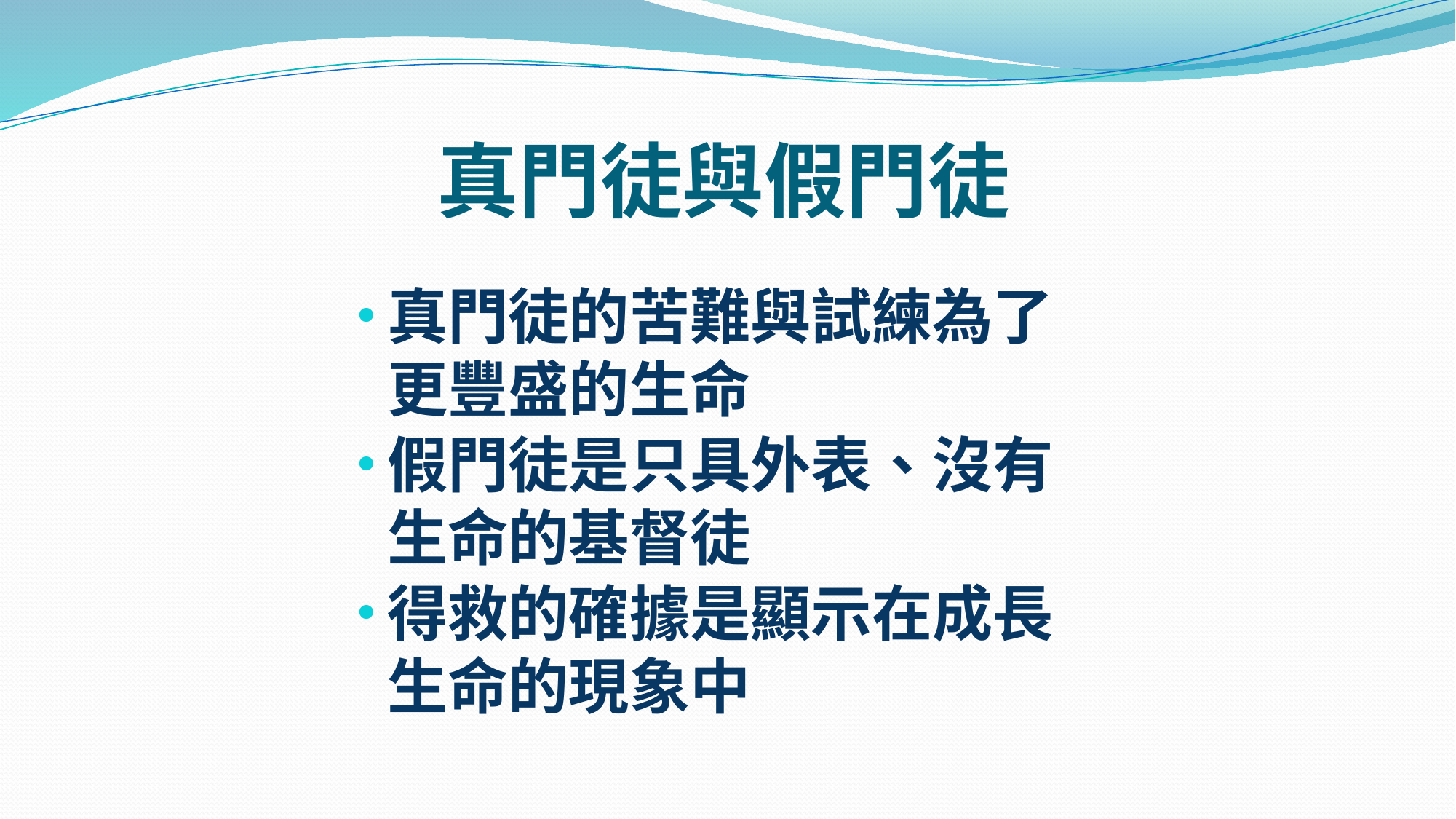

# 真門徒與假門徒
真門徒的苦難與試練為了更豐盛的生命
假門徒是只具外表、沒有生命的基督徒
得救的確據是顯示在成長生命的現象中